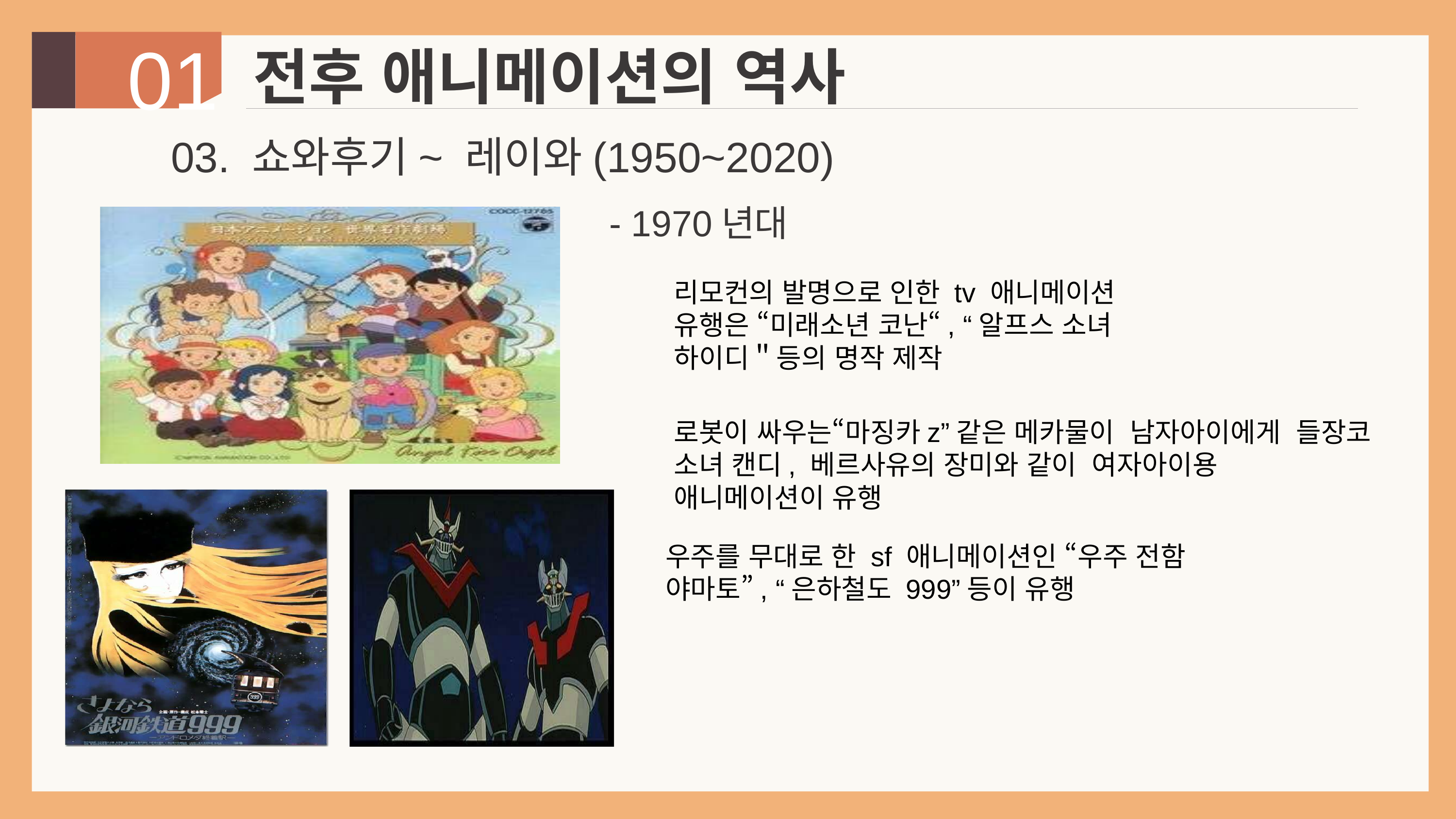

전후 애니메이션의 역사

01
03. 쇼와후기~ 레이와(1950~2020)
- 1970년대

리모컨의 발명으로 인한 tv 애니메이션 유행은 “미래소년 코난“, “알프스 소녀 하이디＂등의 명작 제작
로봇이 싸우는“마징카z”같은 메카물이  남자아이에게  들장코 소녀 캔디, 베르사유의 장미와 같이  여자아이용  애니메이션이 유행

우주를 무대로 한 sf 애니메이션인 “우주 전함 야마토”, “은하철도 999”등이 유행